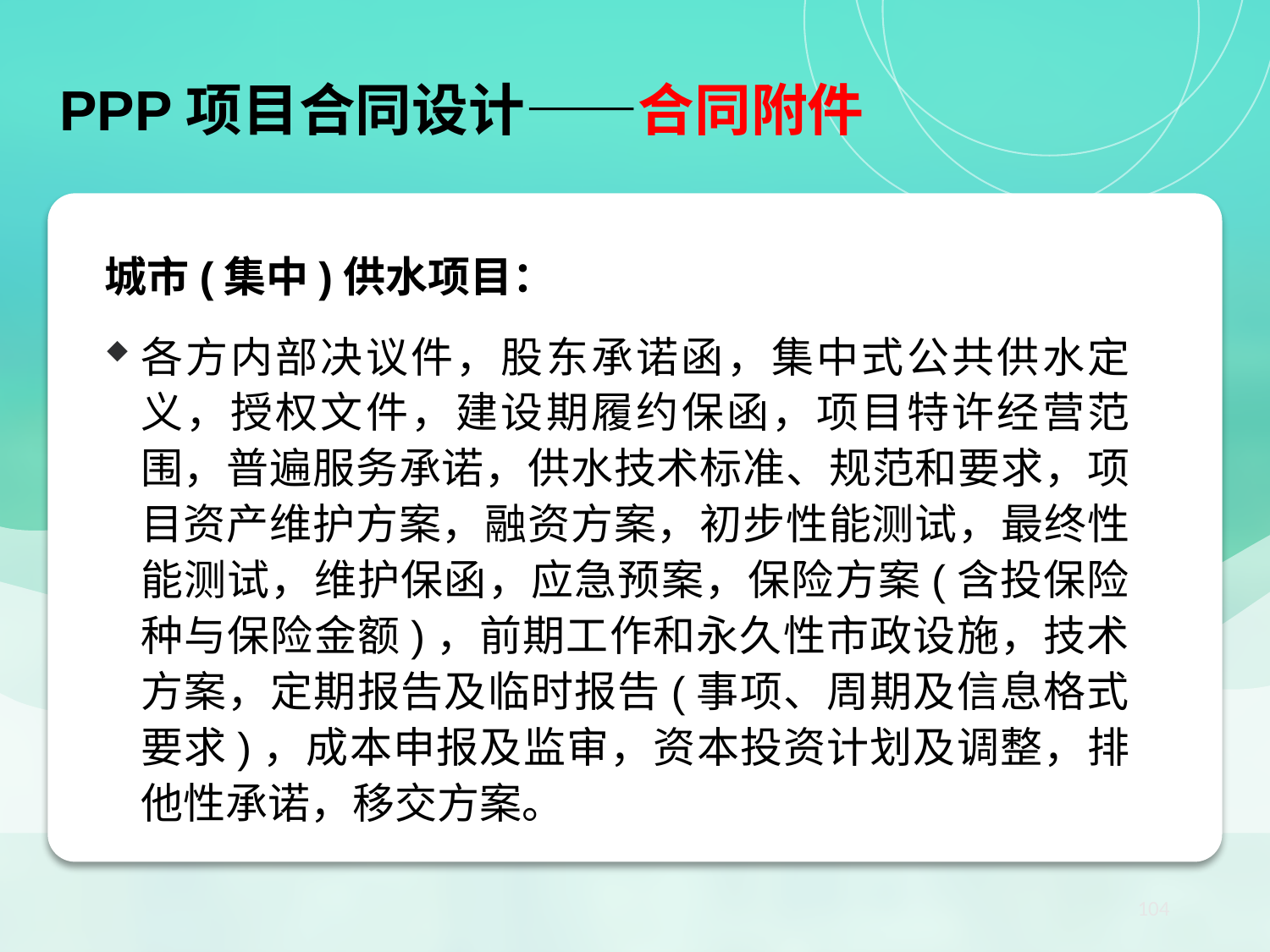

PPP项目合同设计——合同附件
【小结】PPP项目核心法律关系：项目合同
城市(集中)供水项目：
各方内部决议件，股东承诺函，集中式公共供水定义，授权文件，建设期履约保函，项目特许经营范围，普遍服务承诺，供水技术标准、规范和要求，项目资产维护方案，融资方案，初步性能测试，最终性能测试，维护保函，应急预案，保险方案(含投保险种与保险金额)，前期工作和永久性市政设施，技术方案，定期报告及临时报告(事项、周期及信息格式要求)，成本申报及监审，资本投资计划及调整，排他性承诺，移交方案。

104